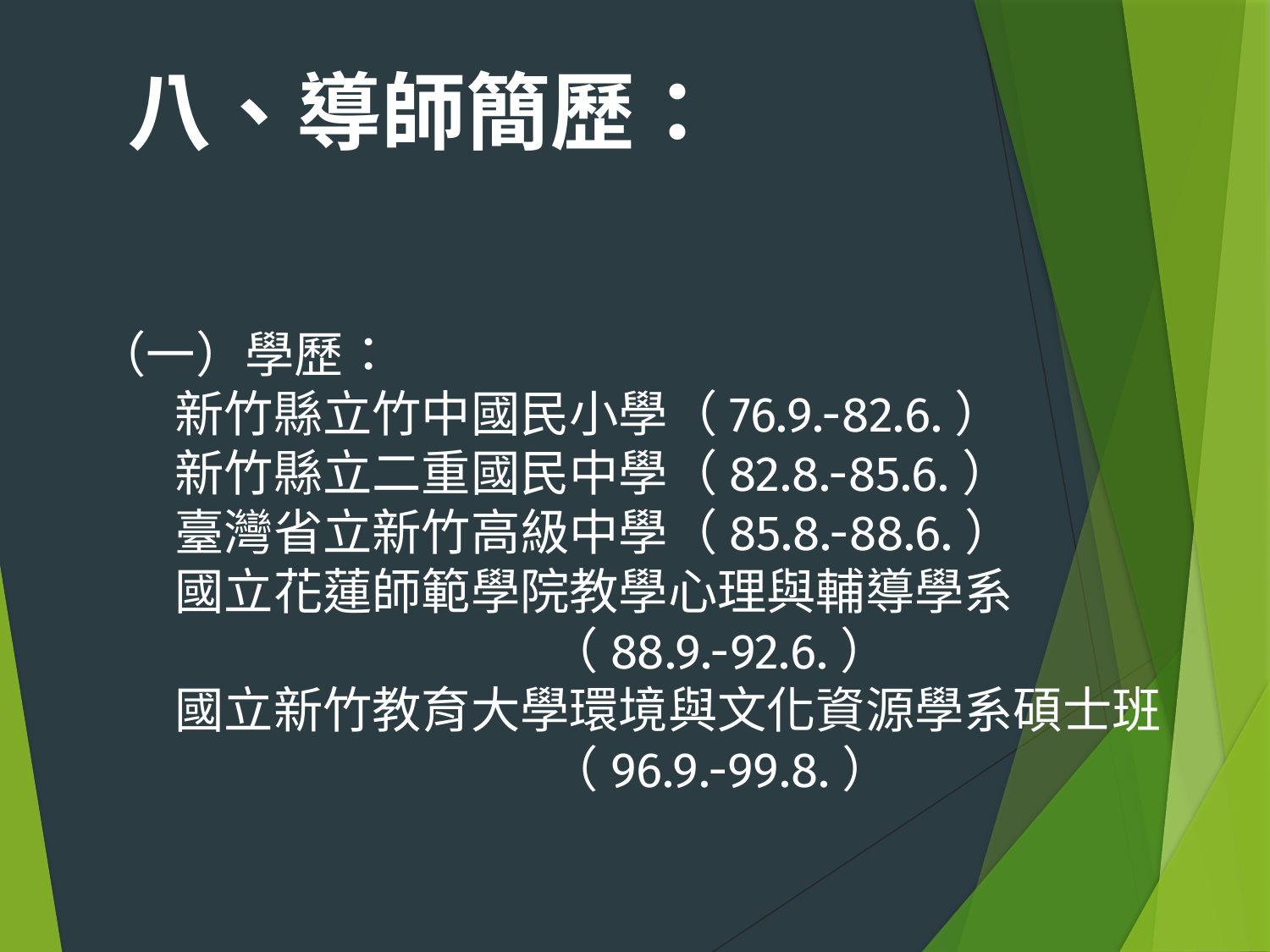

八、導師簡歷：
（一）學歷：
      新竹縣立竹中國民小學（76.9.-82.6.）
      新竹縣立二重國民中學（82.8.-85.6.）
      臺灣省立新竹高級中學（85.8.-88.6.）
      國立花蓮師範學院教學心理與輔導學系
                                        （88.9.-92.6.）
      國立新竹教育大學環境與文化資源學系碩士班
                                        （96.9.-99.8.）